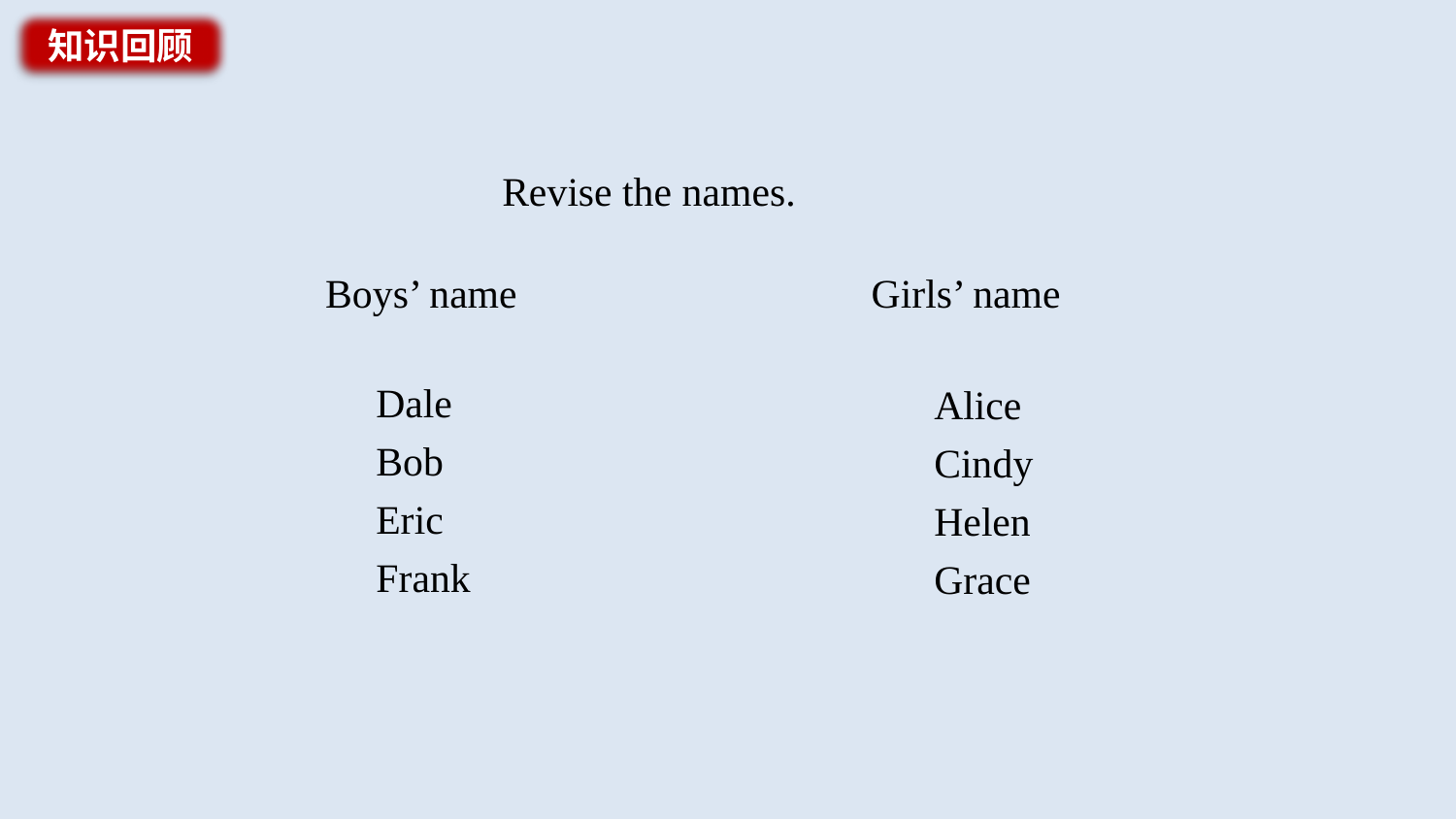

知识回顾
Revise the names.
Boys’ name
Girls’ name
Dale
Bob
Eric
Frank
Alice
Cindy
Helen
Grace